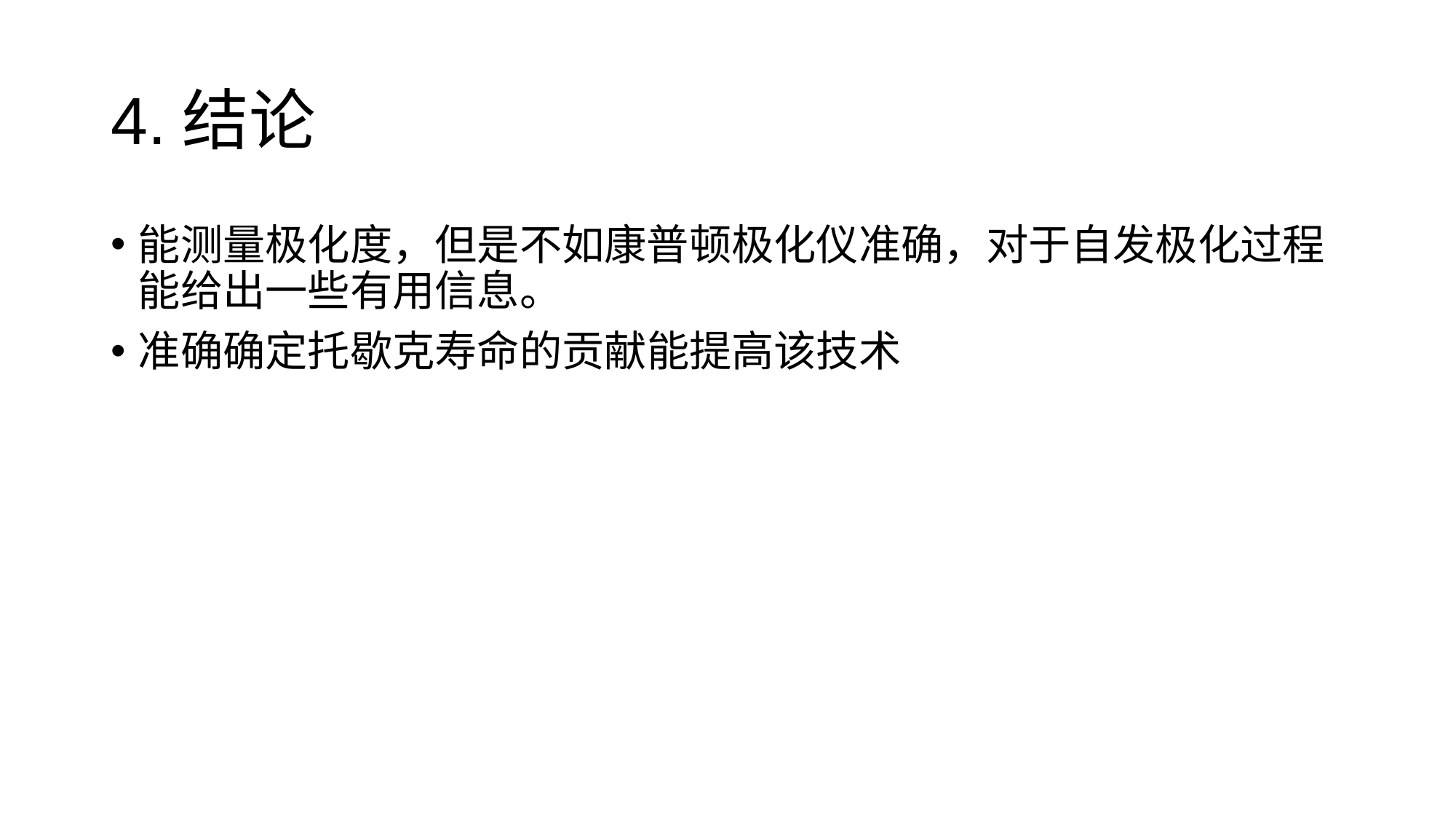

# 4.结论
能测量极化度，但是不如康普顿极化仪准确，对于自发极化过程能给出一些有用信息。
准确确定托歇克寿命的贡献能提高该技术